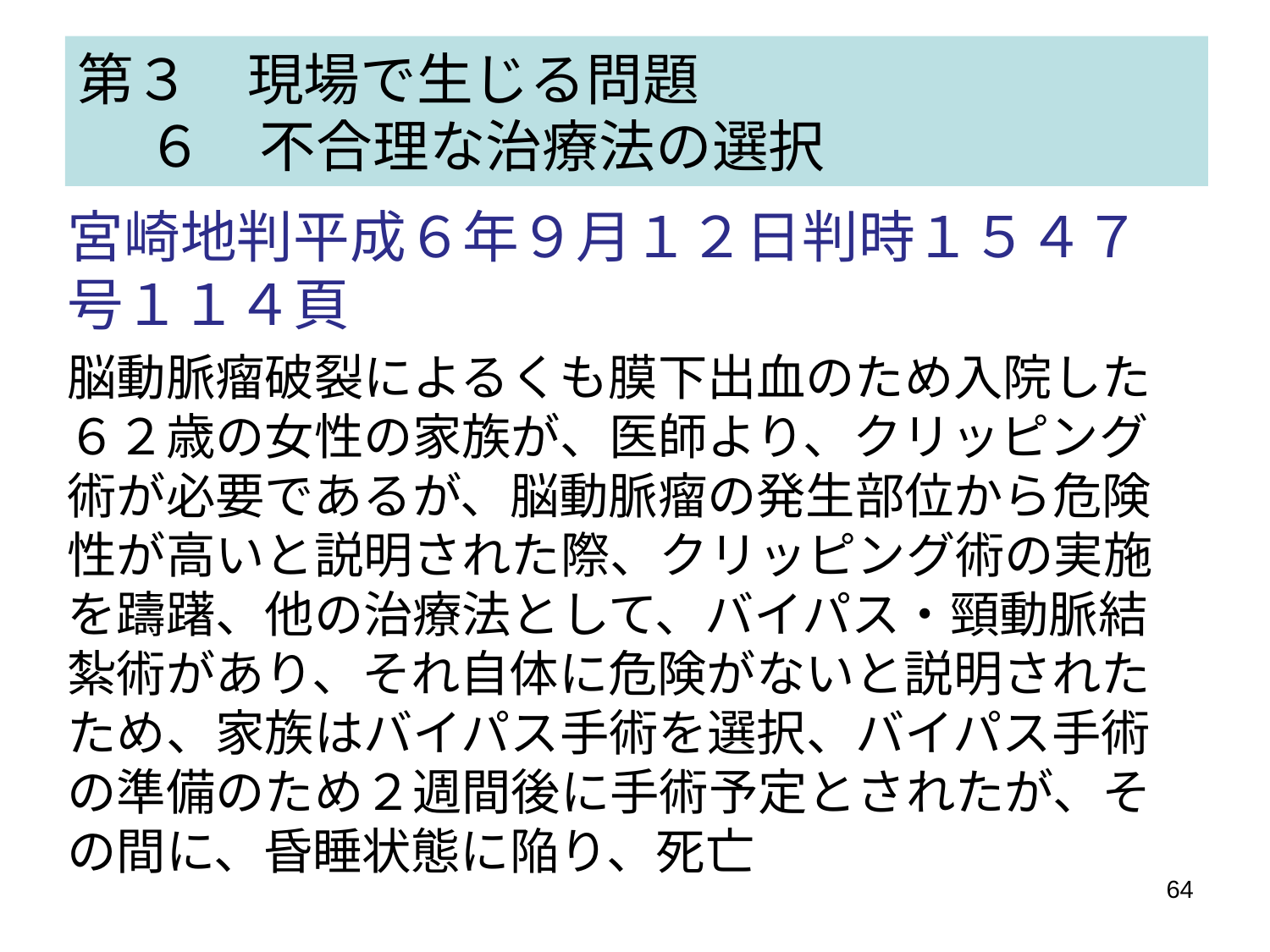

# 第３　現場で生じる問題 　 ６　不合理な治療法の選択
宮崎地判平成６年９月１２日判時１５４７号１１４頁
脳動脈瘤破裂によるくも膜下出血のため入院した６２歳の女性の家族が、医師より、クリッピング術が必要であるが、脳動脈瘤の発生部位から危険性が高いと説明された際、クリッピング術の実施を躊躇、他の治療法として、バイパス・頸動脈結紮術があり、それ自体に危険がないと説明されたため、家族はバイパス手術を選択、バイパス手術の準備のため２週間後に手術予定とされたが、その間に、昏睡状態に陥り、死亡

64